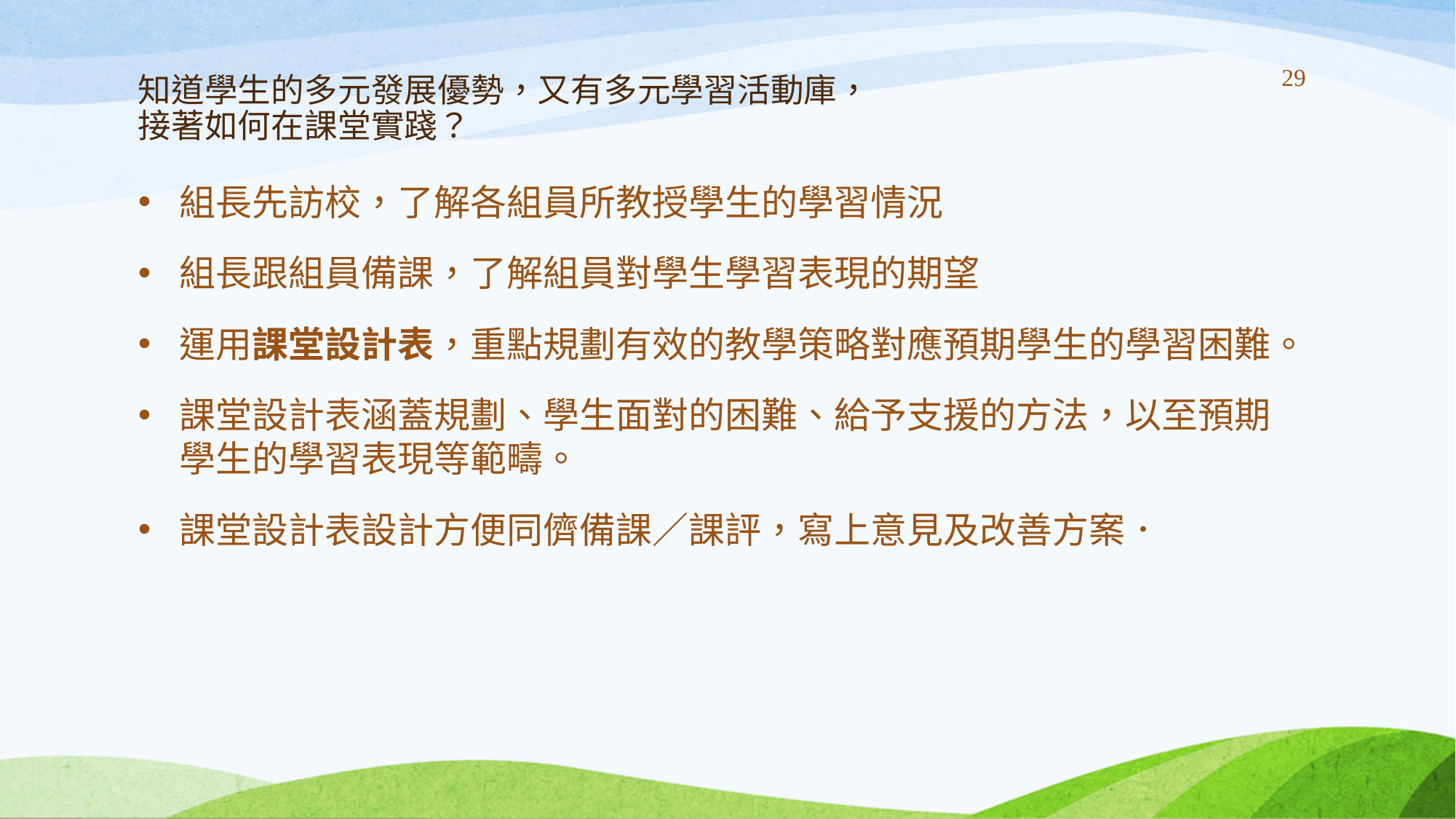

29
# 知道學生的多元發展優勢，又有多元學習活動庫， 接著如何在課堂實踐？
組長先訪校，了解各組員所教授學生的學習情況
組長跟組員備課，了解組員對學生學習表現的期望
運用課堂設計表，重點規劃有效的教學策略對應預期學生的學習困難。
課堂設計表涵蓋規劃、學生面對的困難、給予支援的方法，以至預期學生的學習表現等範疇。
課堂設計表設計方便同儕備課／課評，寫上意見及改善方案．